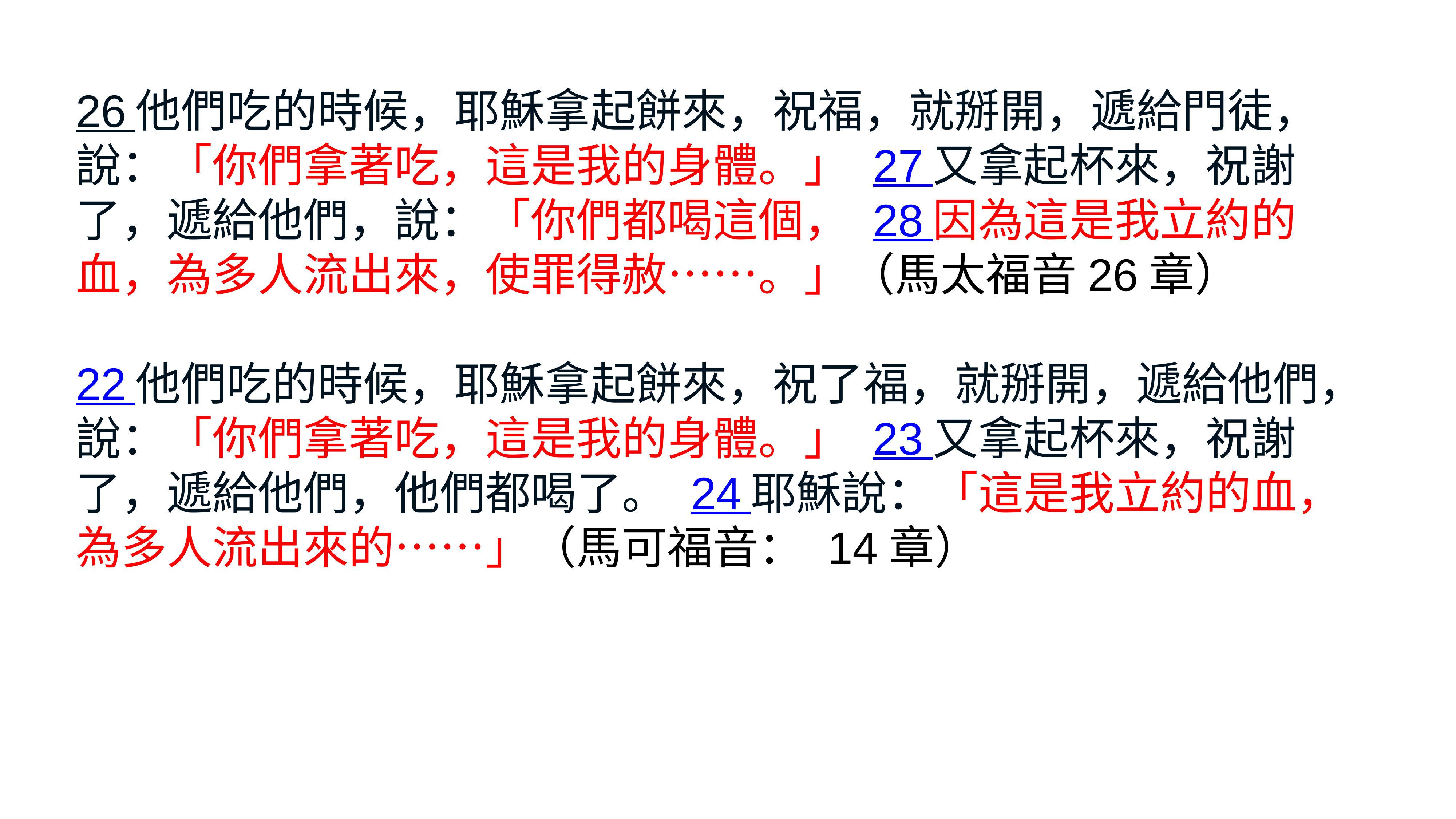

26 他們吃的時候，耶穌拿起餅來，祝福，就掰開，遞給門徒，說：「你們拿著吃，這是我的身體。」 27 又拿起杯來，祝謝了，遞給他們，說：「你們都喝這個， 28 因為這是我立約的血，為多人流出來，使罪得赦⋯⋯。」（馬太福音26章）

22 他們吃的時候，耶穌拿起餅來，祝了福，就掰開，遞給他們，說：「你們拿著吃，這是我的身體。」 23 又拿起杯來，祝謝了，遞給他們，他們都喝了。 24 耶穌說：「這是我立約的血，為多人流出來的⋯⋯」（馬可福音： 14章）